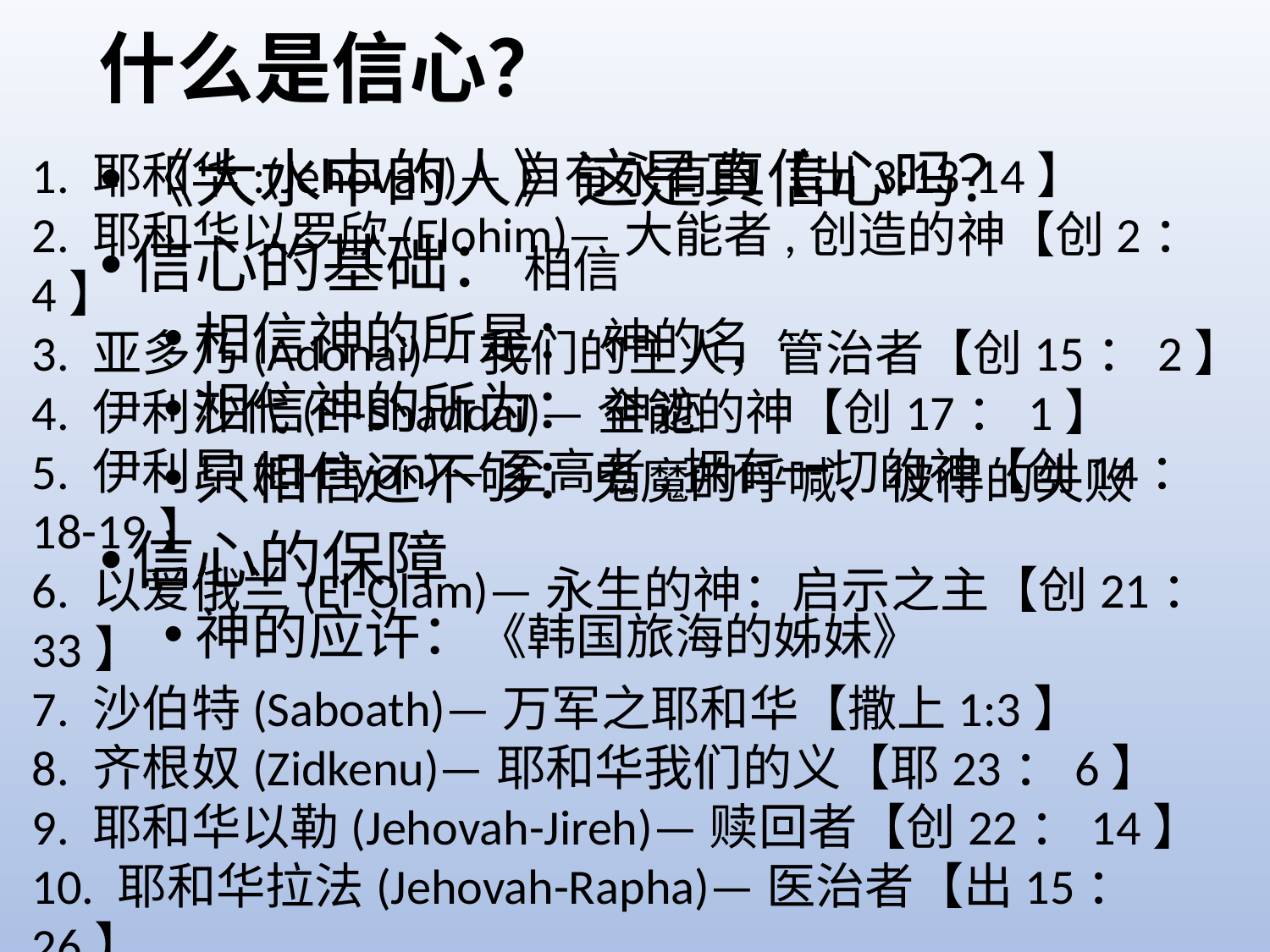

# 什么是信心？
1. 耶和华:(Jehovah)—自有永有的【出3:13-14】
2. 耶和华以罗欣(Elohim)—大能者,创造的神【创2：4】
3. 亚多乃(Adonai)—我们的主人，管治者【创15：2】
4. 伊利沙代(El-Shaddai)—全能的神【创17：1】
5. 伊利昂(El-Elyon)—至高者,拥有一切的神【创14：18-19】
6. 以爱俄兰(El-Olam)—永生的神：启示之主【创21：33】
7. 沙伯特(Saboath)—万军之耶和华【撒上1:3】
8. 齐根奴(Zidkenu)—耶和华我们的义【耶23：6】
9. 耶和华以勒(Jehovah-Jireh)—赎回者【创22：14】
10. 耶和华拉法(Jehovah-Rapha)—医治者【出15：26】
11. 耶和华尼西(Jehovah-Nissi)—我们的旌旗【出17：15】
12. 耶和华沙龙(Jehovah-Shalom)—平安之王【士6：24】
《大水中的人》这是真信心吗？
信心的基础： 相信
相信神的所是： 神的名
相信神的所为： 神迹
只相信还不够：鬼魔的呼喊、彼得的失败
信心的保障
神的应许：《韩国旅海的姊妹》